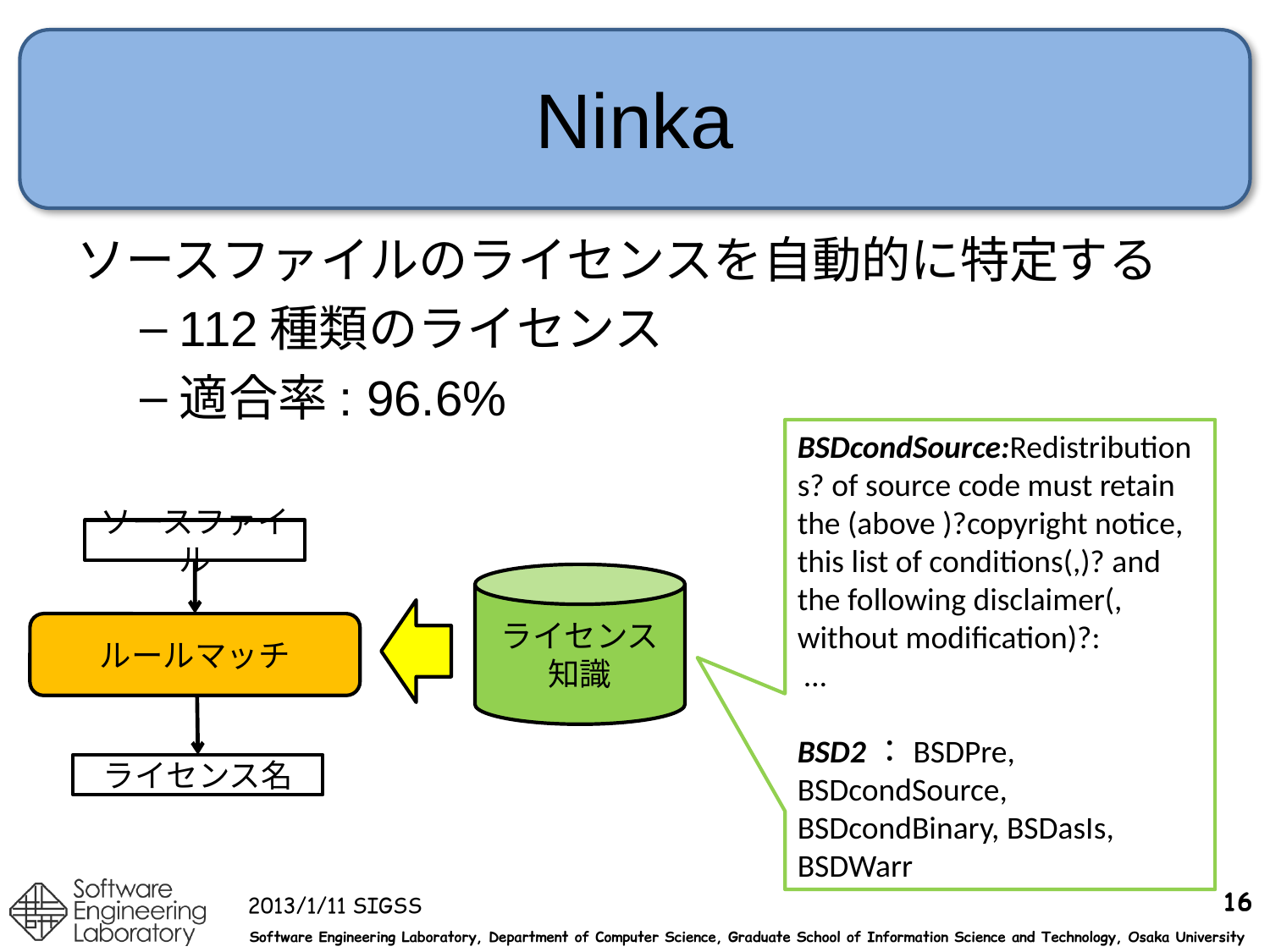

# Ninka
ソースファイルのライセンスを自動的に特定する
112種類のライセンス
適合率: 96.6%
BSDcondSource:Redistributions? of source code must retain the (above )?copyright notice, this list of conditions(,)? and the following disclaimer(, without modification)?:
 …

BSD2：BSDPre, BSDcondSource, BSDcondBinary, BSDasIs, BSDWarr
ソースファイル
ライセンス
知識

ルールマッチ
ライセンス名
16
2013/1/11 SIGSS